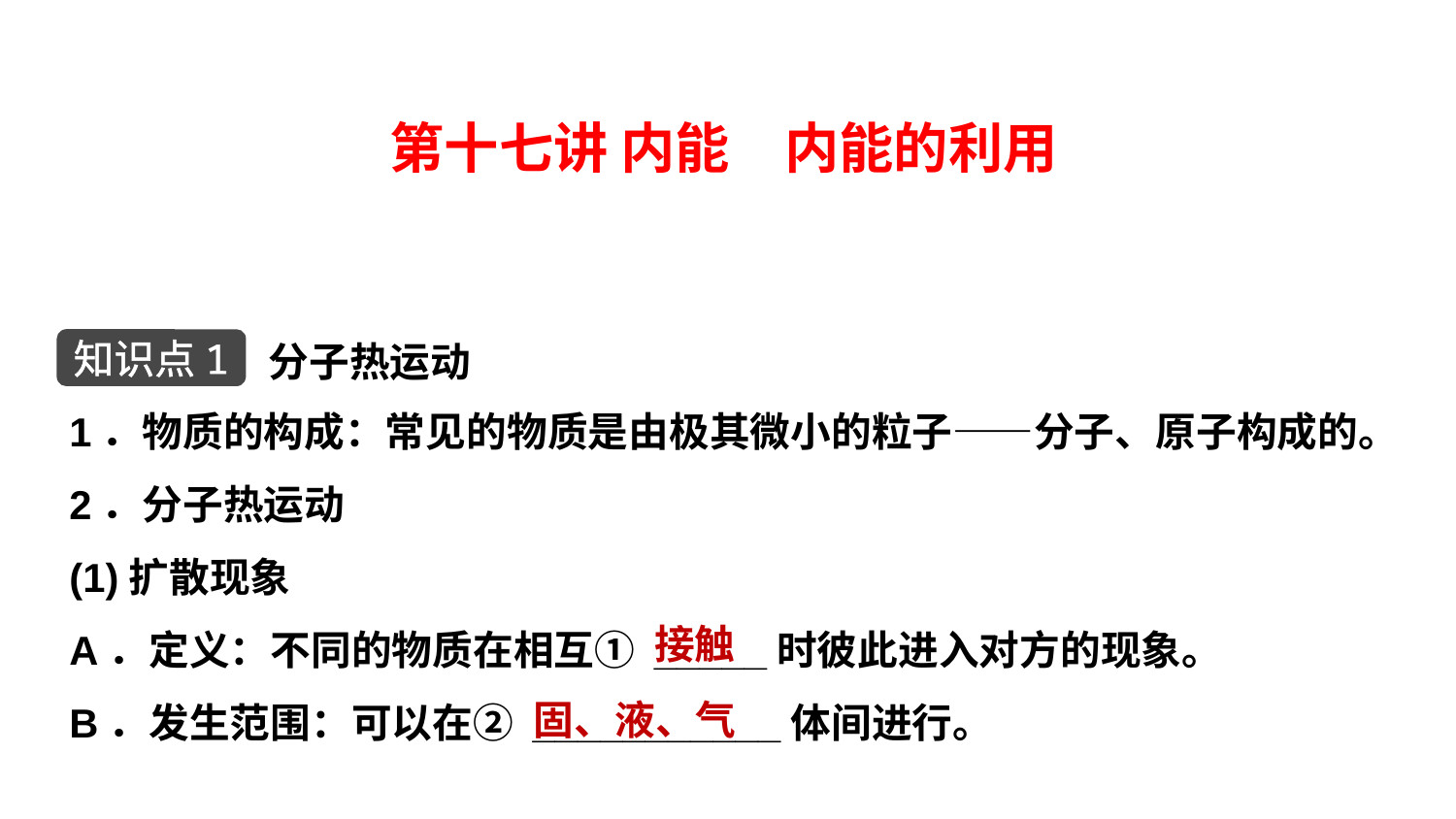

第十七讲 内能　内能的利用
分子热运动
知识点1
1．物质的构成：常见的物质是由极其微小的粒子——分子、原子构成的。
2．分子热运动
(1)扩散现象
A．定义：不同的物质在相互① _____时彼此进入对方的现象。
B．发生范围：可以在② ___________体间进行。
接触
固、液、气